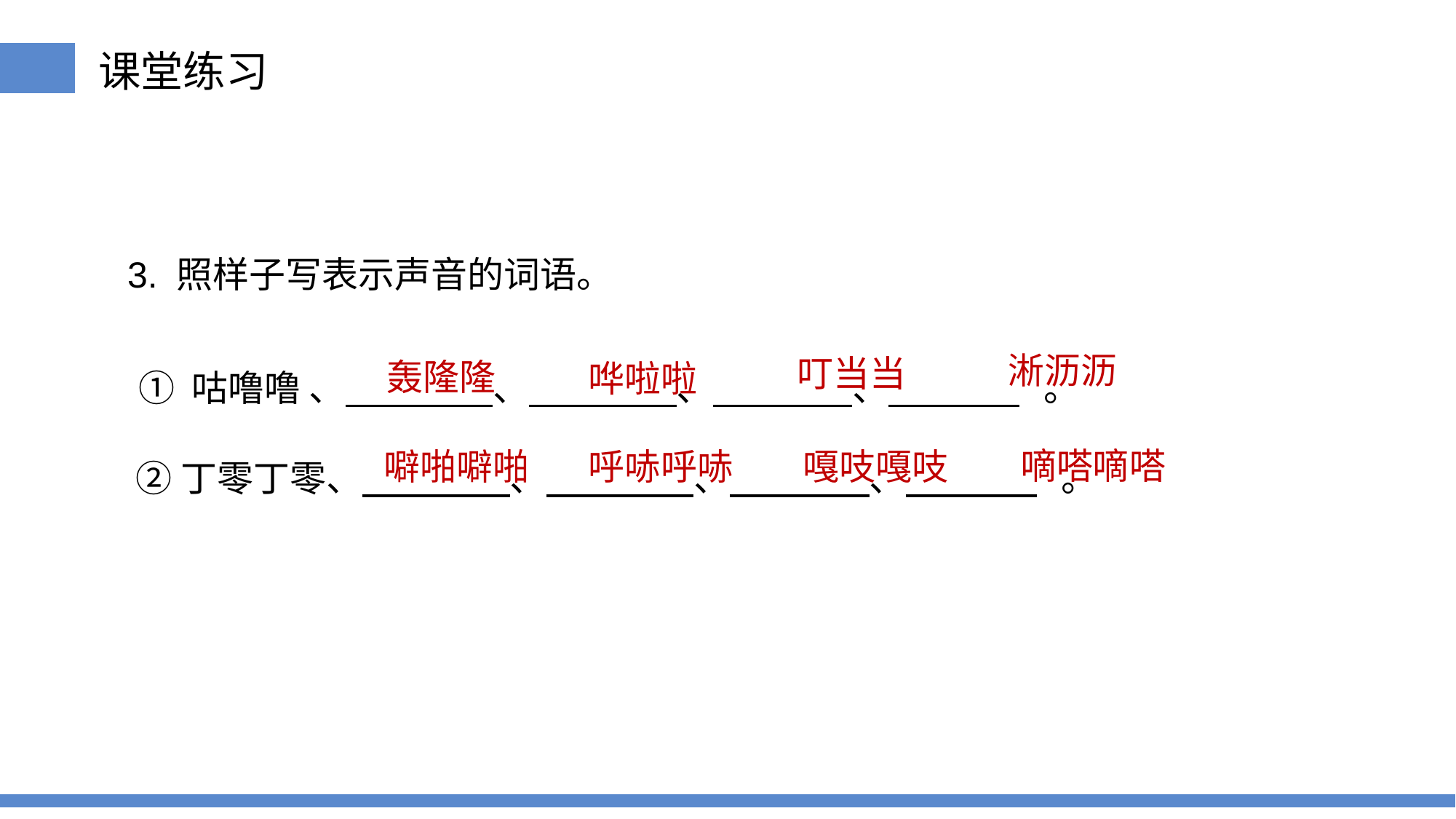

课堂练习
3. 照样子写表示声音的词语。
 ① 咕噜噜 、                  、                  、                 、                   。
 ②丁零丁零、                  、                  、                 、                   。
淅沥沥
叮当当
轰隆隆
哗啦啦
嘀嗒嘀嗒
嘎吱嘎吱
噼啪噼啪
呼哧呼哧